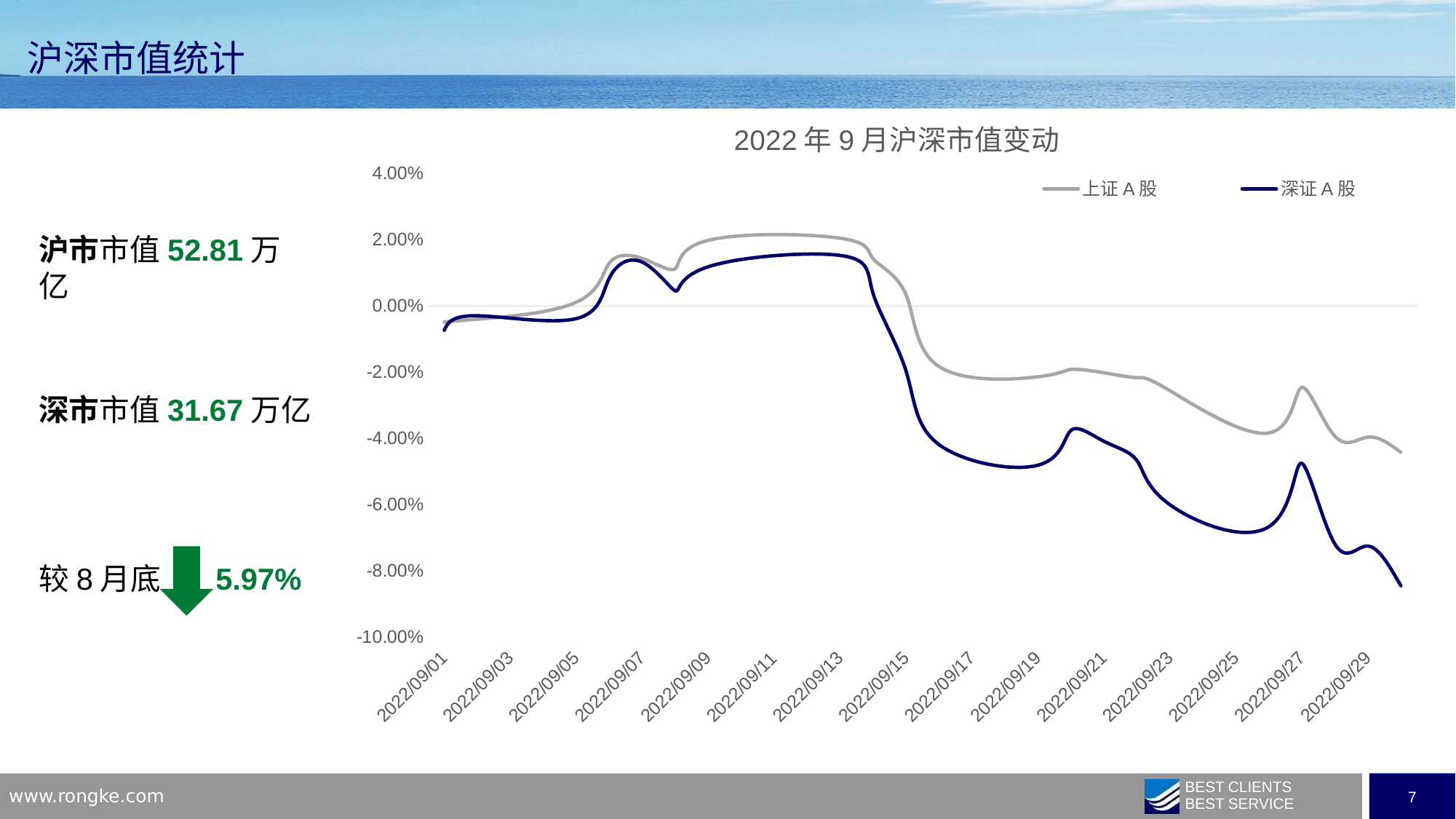

沪深市值统计

### Chart: 2022年9月沪深市值变动

| Category | 上证A股 | 深证A股 |
|---|---|---|
| 44805 | -0.004826650462914306 | -0.007345720509201792 |
| 44806 | -0.0039941928381233005 | -0.002951724922881649 |
| 44809 | 0.0011117924894221698 | -0.0038307558996942825 |
| 44810 | 0.012896511132197475 | 0.008349629832994143 |
| 44811 | 0.01436378231998825 | 0.013247991650157775 |
| 44812 | 0.011210253726143149 | 0.004597348999812345 |
| 44813 | 0.019816140834109985 | 0.011834942231985002 |
| 44817 | 0.020456013202592827 | 0.015258400072480915 |
| 44818 | 0.014266541502437668 | 0.003770763249347109 |
| 44819 | 0.0033824202026366823 | -0.019637095123738235 |
| 44820 | -0.01829435114734712 | -0.041865097664980144 |
| 44823 | -0.021371091505451023 | -0.04807757396811407 |
| 44824 | -0.01915775321956026 | -0.03756222179110391 |
| 44825 | -0.020184815756656205 | -0.04086234477913486 |
| 44826 | -0.02162621174160617 | -0.046670704881592195 |
| 44827 | -0.025579342897344315 | -0.06001217836171158 |
| 44830 | -0.038346665555016646 | -0.06665683615941453 |
| 44831 | -0.024595006305296763 | -0.04753117145817842 |
| 44832 | -0.03929591957540113 | -0.07185586620130058 |
| 44833 | -0.039607949831525824 | -0.07248730355874455 |
| 44834 | -0.044167607709537204 | -0.08446585913498583 |
沪市市值52.81万亿
深市市值31.67万亿

较8月底       5.97%